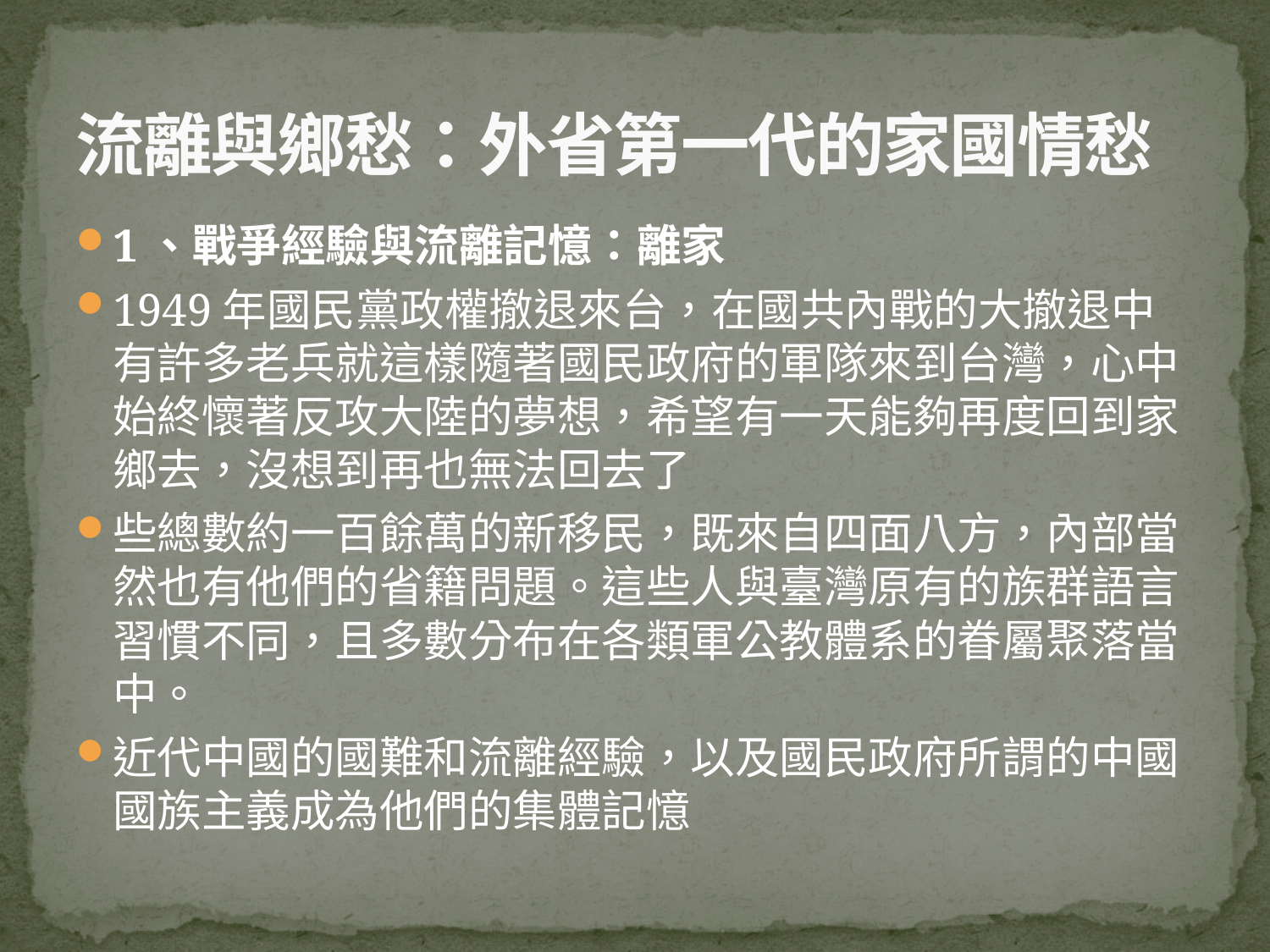

# 流離與鄉愁：外省第一代的家國情愁
1、戰爭經驗與流離記憶：離家
1949年國民黨政權撤退來台，在國共內戰的大撤退中有許多老兵就這樣隨著國民政府的軍隊來到台灣，心中始終懷著反攻大陸的夢想，希望有一天能夠再度回到家鄉去，沒想到再也無法回去了
些總數約一百餘萬的新移民，既來自四面八方，內部當然也有他們的省籍問題。這些人與臺灣原有的族群語言習慣不同，且多數分布在各類軍公教體系的眷屬聚落當中。
近代中國的國難和流離經驗，以及國民政府所謂的中國國族主義成為他們的集體記憶